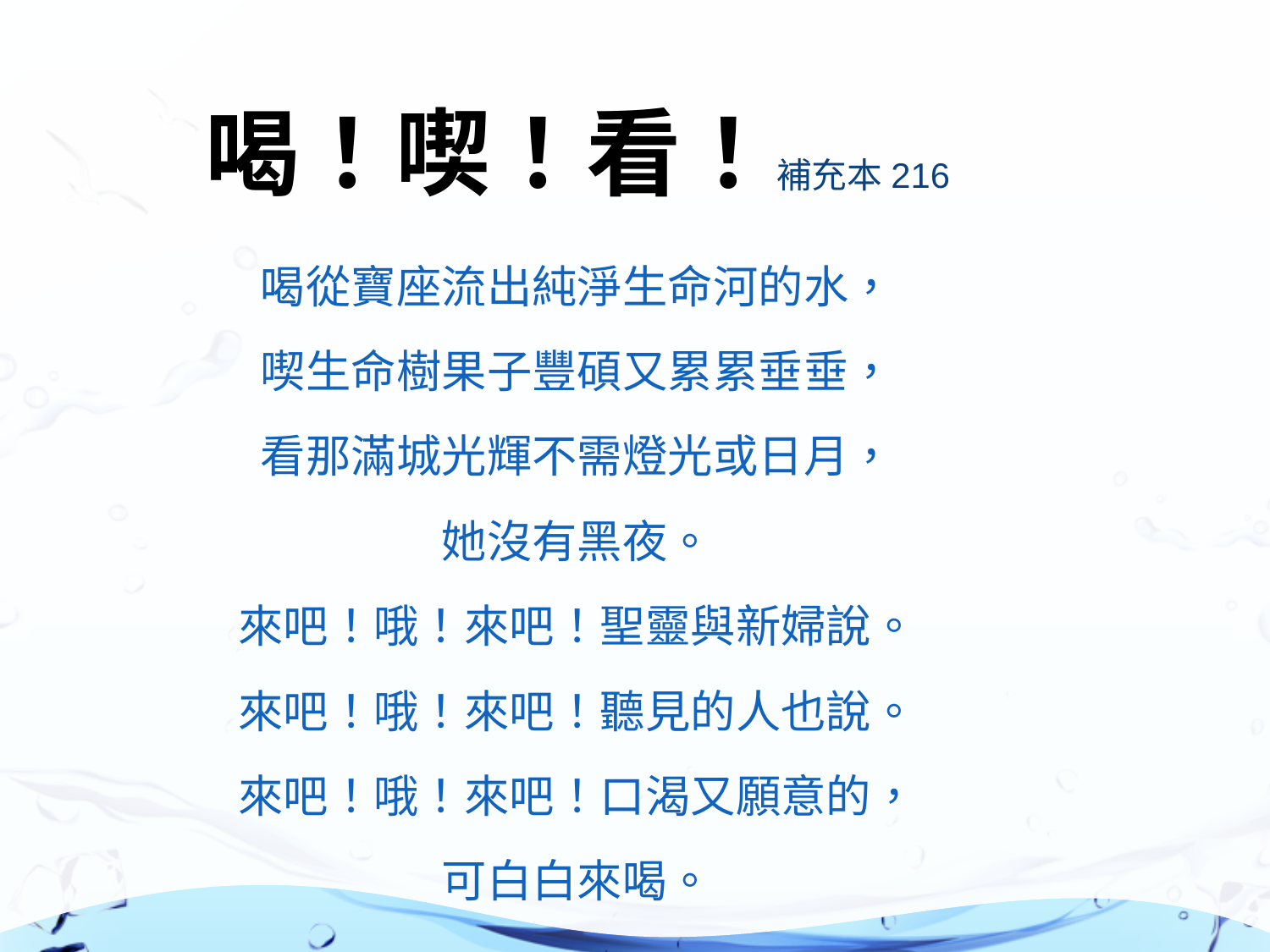

# 喝！喫！看！補充本216
喝從寶座流出純淨生命河的水，
喫生命樹果子豐碩又累累垂垂，
看那滿城光輝不需燈光或日月，
她沒有黑夜。
來吧！哦！來吧！聖靈與新婦說。
來吧！哦！來吧！聽見的人也說。
來吧！哦！來吧！口渴又願意的，
可白白來喝。